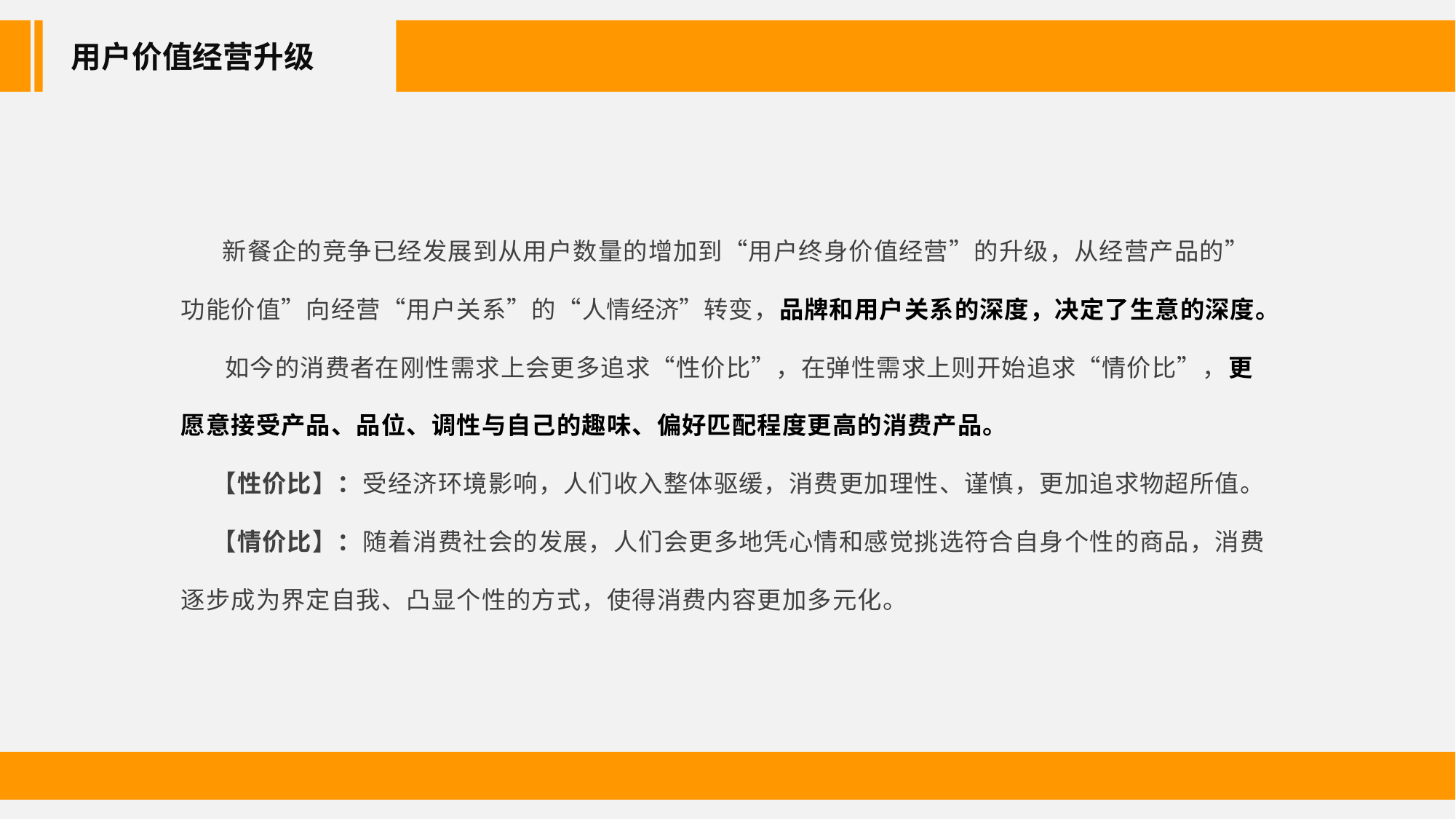

用户价值经营升级
      新餐企的竞争已经发展到从用户数量的增加到“用户终身价值经营”的升级，从经营产品的”功能价值”向经营“用户关系”的“人情经济”转变，品牌和用户关系的深度，决定了生意的深度。
      如今的消费者在刚性需求上会更多追求“性价比”，在弹性需求上则开始追求“情价比”，更愿意接受产品、品位、调性与自己的趣味、偏好匹配程度更高的消费产品。
    【性价比】：受经济环境影响，人们收入整体驱缓，消费更加理性、谨慎，更加追求物超所值。
    【情价比】：随着消费社会的发展，人们会更多地凭心情和感觉挑选符合自身个性的商品，消费逐步成为界定自我、凸显个性的方式，使得消费内容更加多元化。